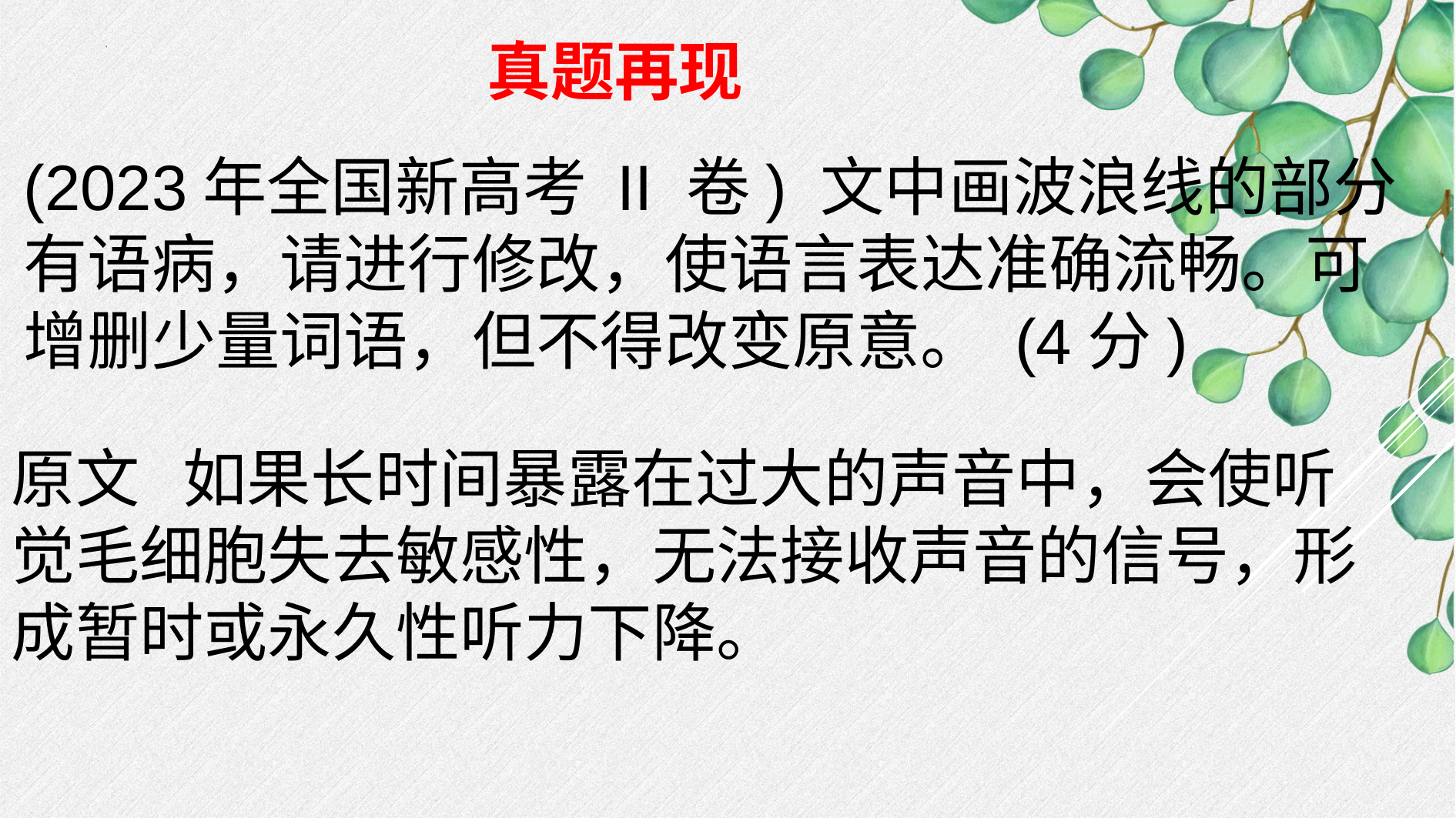

真题再现
(2023年全国新高考 II 卷) 文中画波浪线的部分有语病，请进行修改，使语言表达准确流畅。可增删少量词语，但不得改变原意。 (4分)
原文   如果长时间暴露在过大的声音中，会使听觉毛细胞失去敏感性，无法接收声音的信号，形成暂时或永久性听力下降。